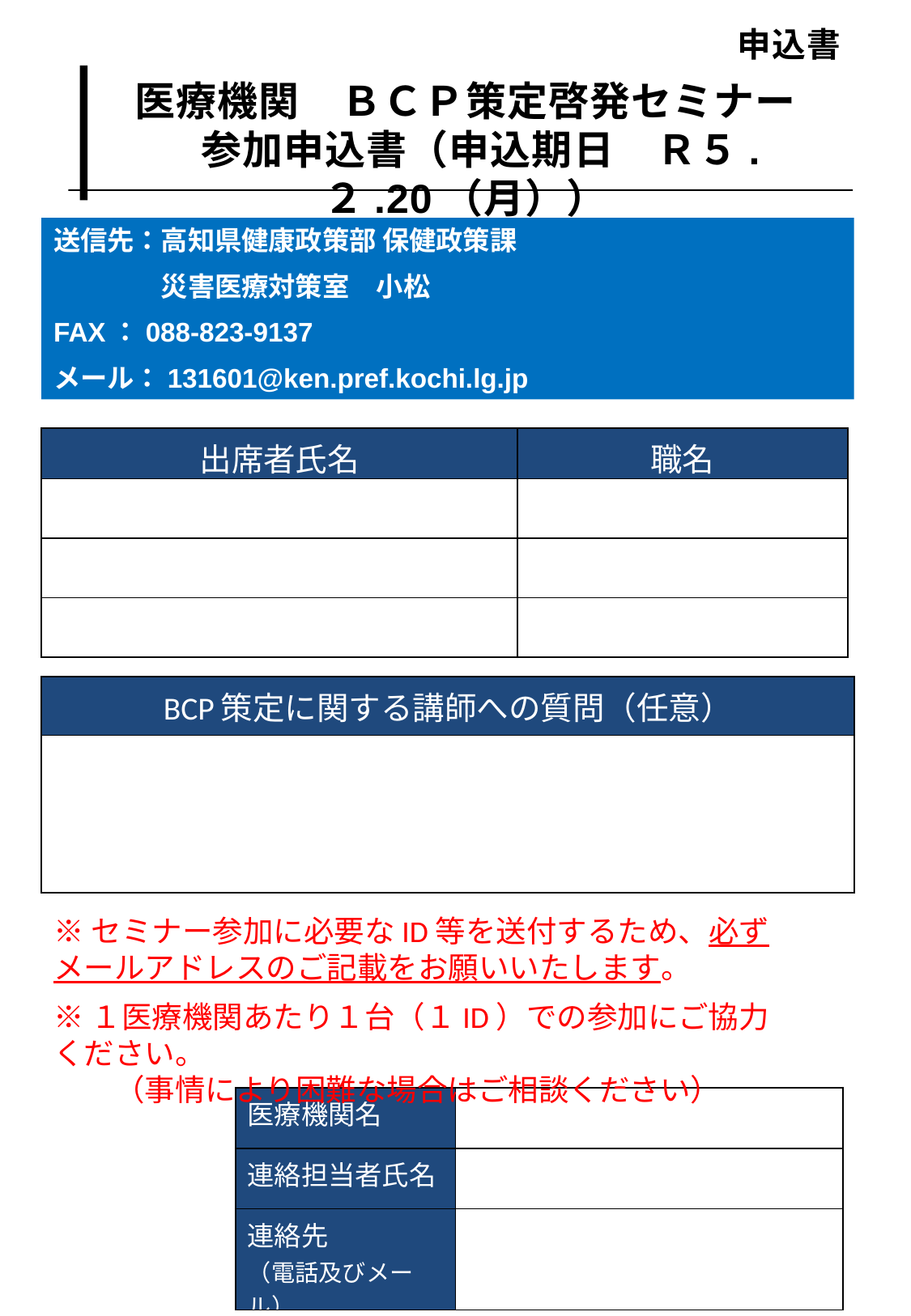

申込書

医療機関　ＢＣＰ策定啓発セミナー
　参加申込書（申込期日　Ｒ５.２.20（月））

送信先：高知県健康政策部 保健政策課
　　　　災害医療対策室　小松
FAX：088-823-9137
メール：131601@ken.pref.kochi.lg.jp
| 出席者氏名 | 職名 |
| --- | --- |
|  |  |
|  |  |
|  |  |
| BCP策定に関する講師への質問（任意） |
| --- |
|  |
※セミナー参加に必要なID等を送付するため、必ずメールアドレスのご記載をお願いいたします。
※１医療機関あたり１台（１ID）での参加にご協力ください。
　　（事情により困難な場合はご相談ください）
| 医療機関名 |  |
| --- | --- |
| 連絡担当者氏名 |  |
| 連絡先 （電話及びメール） |  |